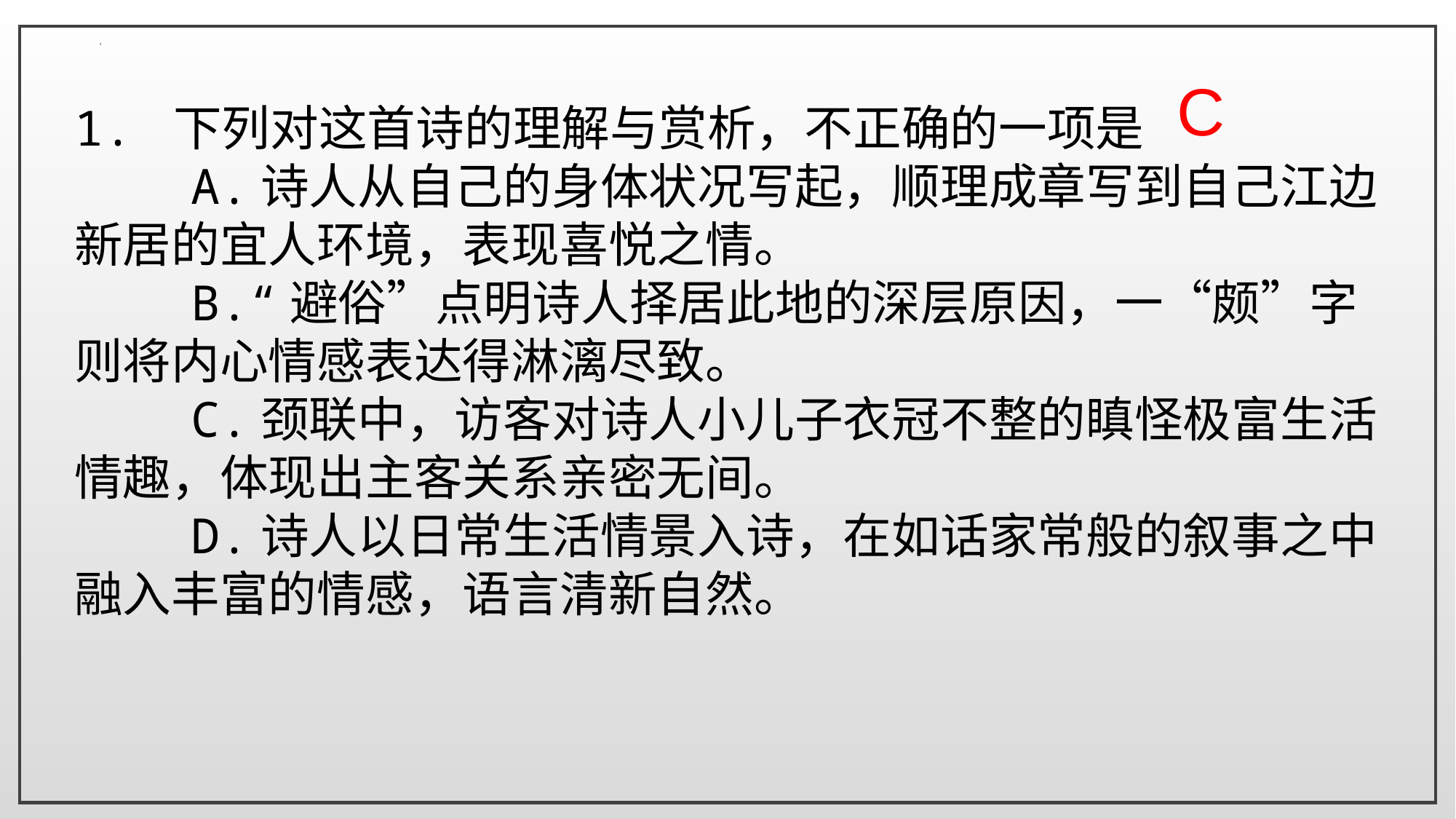

C
1. 下列对这首诗的理解与赏析，不正确的一项是
    A.诗人从自己的身体状况写起，顺理成章写到自己江边新居的宜人环境，表现喜悦之情。
    B.“避俗”点明诗人择居此地的深层原因，一“颇”字则将内心情感表达得淋漓尽致。
    C.颈联中，访客对诗人小儿子衣冠不整的瞋怪极富生活情趣，体现出主客关系亲密无间。
    D.诗人以日常生活情景入诗，在如话家常般的叙事之中融入丰富的情感，语言清新自然。